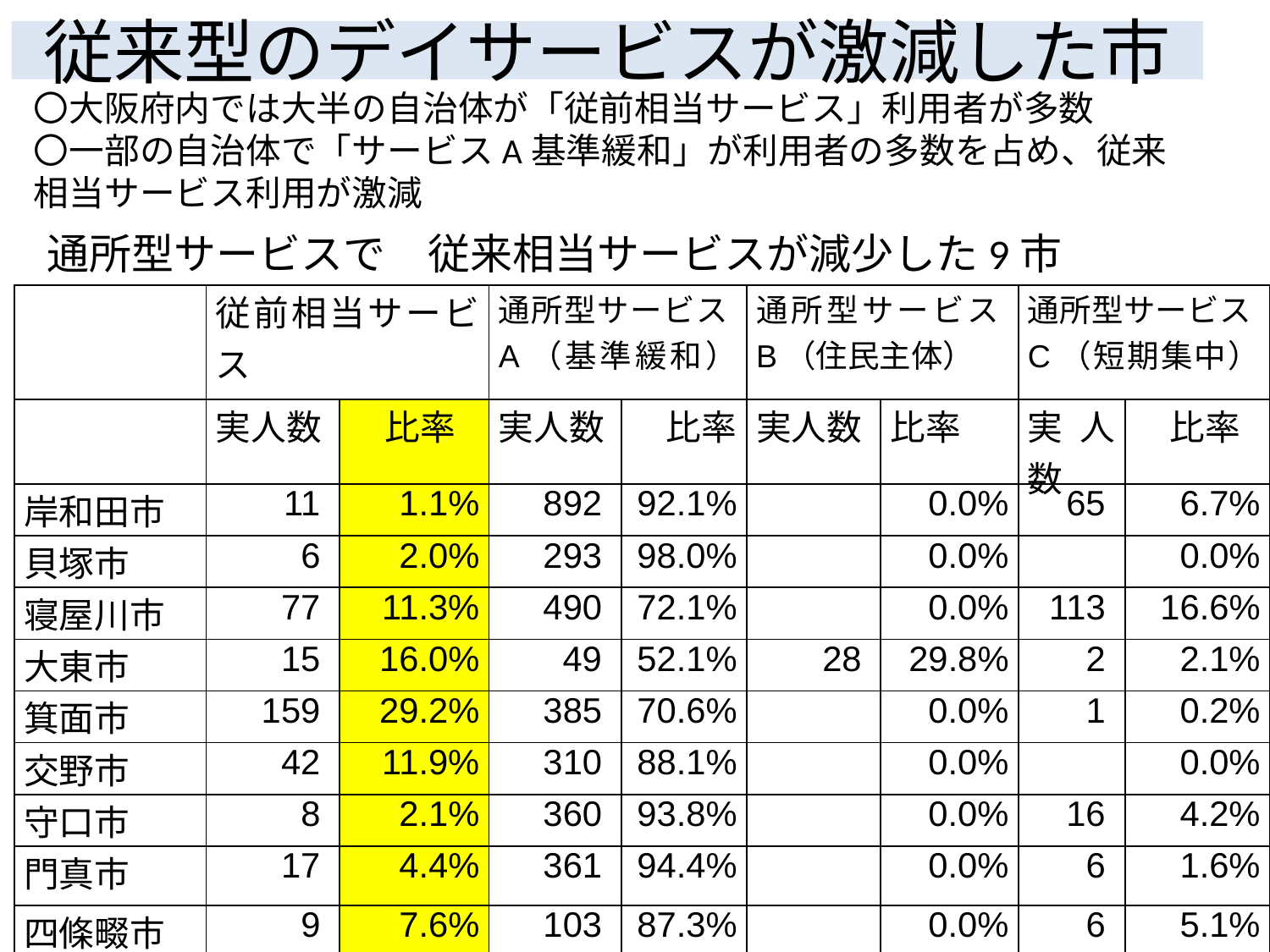

# 従来型のデイサービスが激減した市
〇大阪府内では大半の自治体が「従前相当サービス」利用者が多数
〇一部の自治体で「サービスA基準緩和」が利用者の多数を占め、従来相当サービス利用が激減
通所型サービスで　従来相当サービスが減少した9市
|  | 従前相当サービス |  | 通所型サービスA（基準緩和） |  | 通所型サービスB（住民主体） |  | 通所型サービスC（短期集中） |  |
| --- | --- | --- | --- | --- | --- | --- | --- | --- |
|  | 実人数 | 比率 | 実人数 | 比率 | 実人数 | 比率 | 実人数 | 比率 |
| 岸和田市 | 11 | 1.1% | 892 | 92.1% |  | 0.0% | 65 | 6.7% |
| 貝塚市 | 6 | 2.0% | 293 | 98.0% |  | 0.0% |  | 0.0% |
| 寝屋川市 | 77 | 11.3% | 490 | 72.1% |  | 0.0% | 113 | 16.6% |
| 大東市 | 15 | 16.0% | 49 | 52.1% | 28 | 29.8% | 2 | 2.1% |
| 箕面市 | 159 | 29.2% | 385 | 70.6% |  | 0.0% | 1 | 0.2% |
| 交野市 | 42 | 11.9% | 310 | 88.1% |  | 0.0% |  | 0.0% |
| 守口市 | 8 | 2.1% | 360 | 93.8% |  | 0.0% | 16 | 4.2% |
| 門真市 | 17 | 4.4% | 361 | 94.4% |  | 0.0% | 6 | 1.6% |
| 四條畷市 | 9 | 7.6% | 103 | 87.3% |  | 0.0% | 6 | 5.1% |